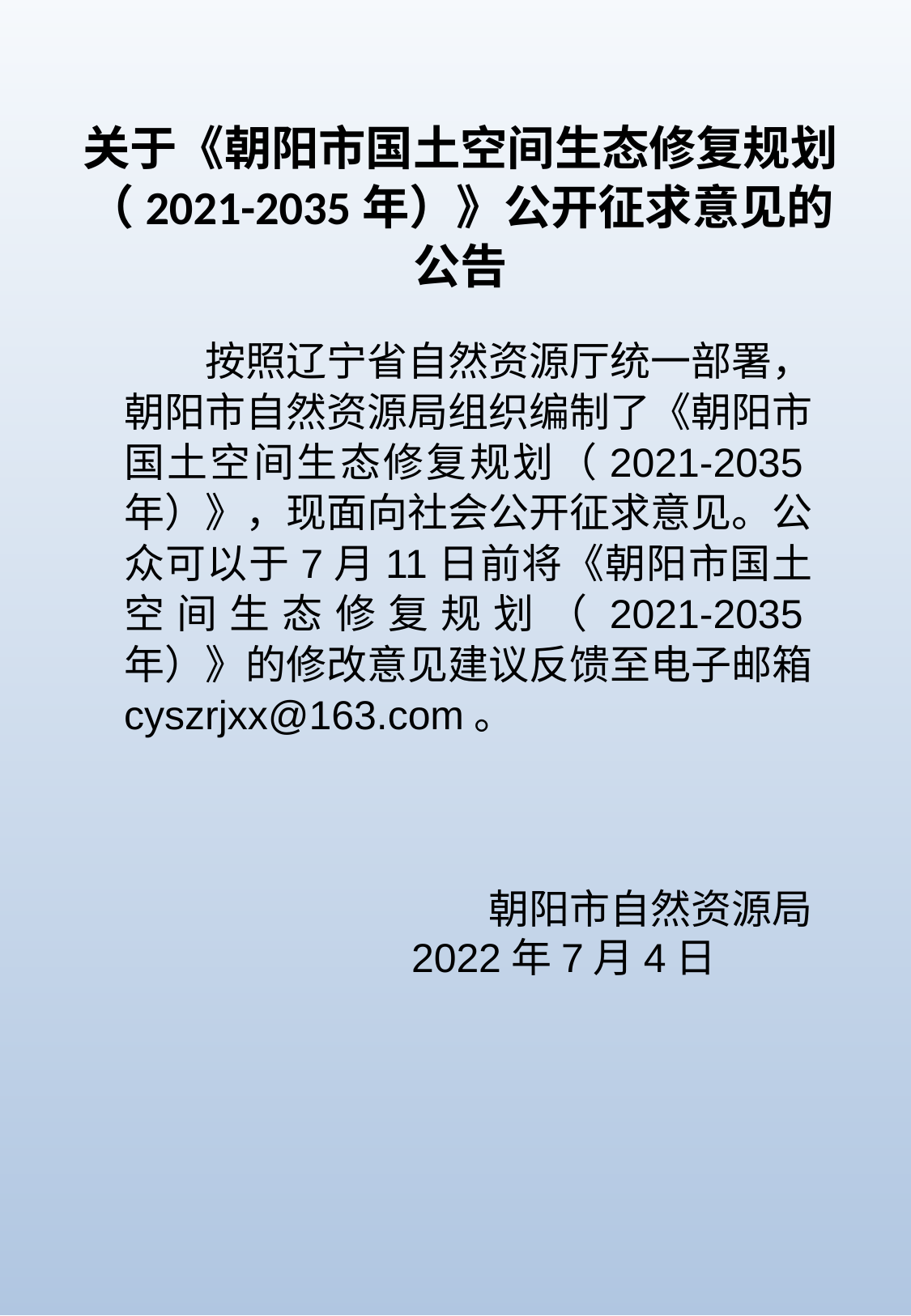

# 关于《朝阳市国土空间生态修复规划（2021-2035年）》公开征求意见的公告
按照辽宁省自然资源厅统一部署，朝阳市自然资源局组织编制了《朝阳市国土空间生态修复规划（2021-2035年）》，现面向社会公开征求意见。公众可以于7月11日前将《朝阳市国土空间生态修复规划（2021-2035年）》的修改意见建议反馈至电子邮箱cyszrjxx@163.com。

朝阳市自然资源局
                    2022年7月4日